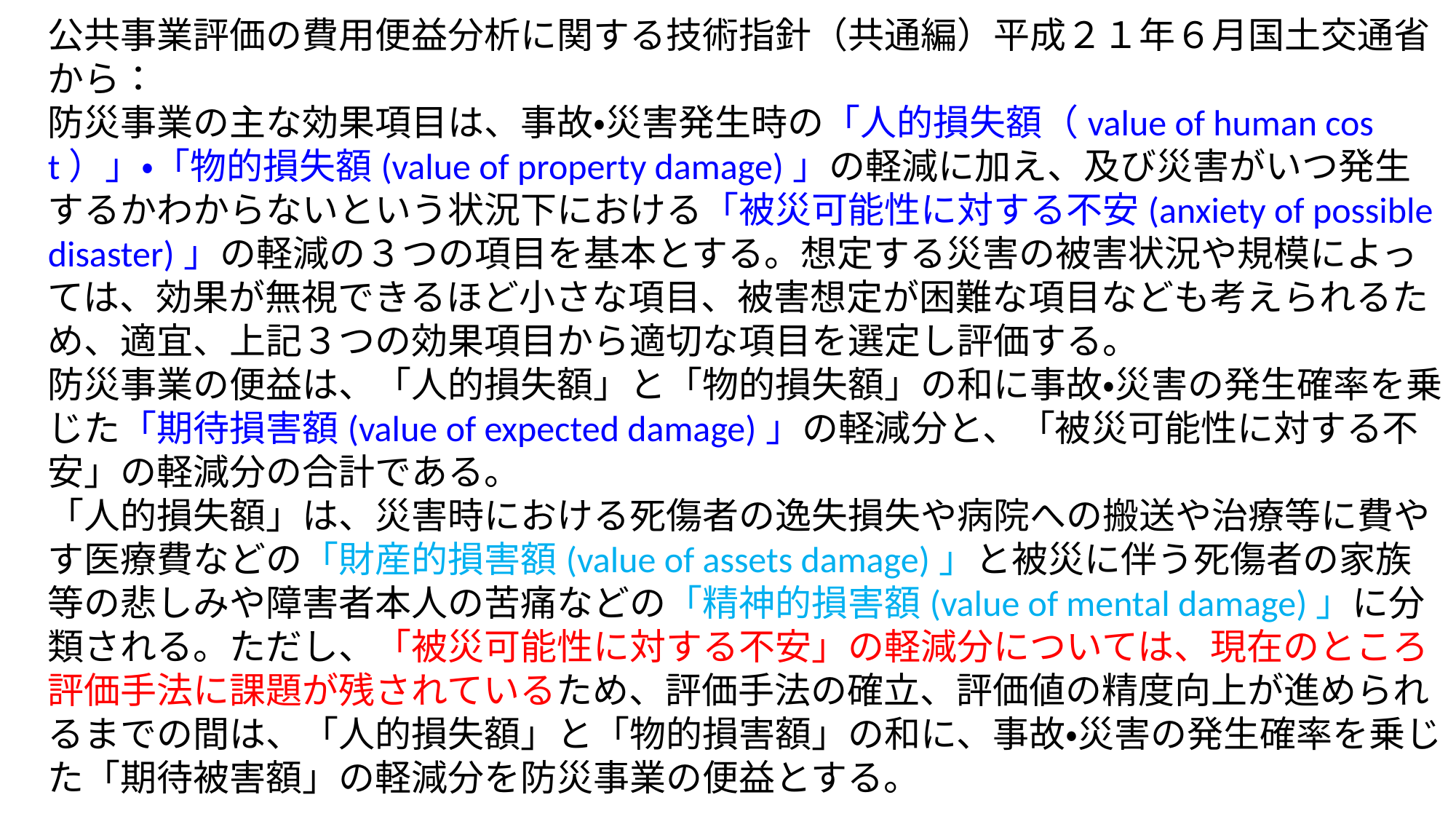

公共事業評価の費用便益分析に関する技術指針（共通編）平成２１年６月国土交通省から：
防災事業の主な効果項目は、事故・災害発生時の「人的損失額（value of human cost）」・「物的損失額(value of property damage)」の軽減に加え、及び災害がいつ発生するかわからないという状況下における「被災可能性に対する不安(anxiety of possible disaster)」の軽減の３つの項目を基本とする。想定する災害の被害状況や規模によっては、効果が無視できるほど小さな項目、被害想定が困難な項目なども考えられるため、適宜、上記３つの効果項目から適切な項目を選定し評価する。
防災事業の便益は、「人的損失額」と「物的損失額」の和に事故・災害の発生確率を乗じた「期待損害額(value of expected damage)」の軽減分と、「被災可能性に対する不安」の軽減分の合計である。
「人的損失額」は、災害時における死傷者の逸失損失や病院への搬送や治療等に費やす医療費などの「財産的損害額(value of assets damage)」と被災に伴う死傷者の家族等の悲しみや障害者本人の苦痛などの「精神的損害額(value of mental damage)」に分類される。ただし、「被災可能性に対する不安」の軽減分については、現在のところ評価手法に課題が残されているため、評価手法の確立、評価値の精度向上が進められるまでの間は、「人的損失額」と「物的損害額」の和に、事故・災害の発生確率を乗じた「期待被害額」の軽減分を防災事業の便益とする。